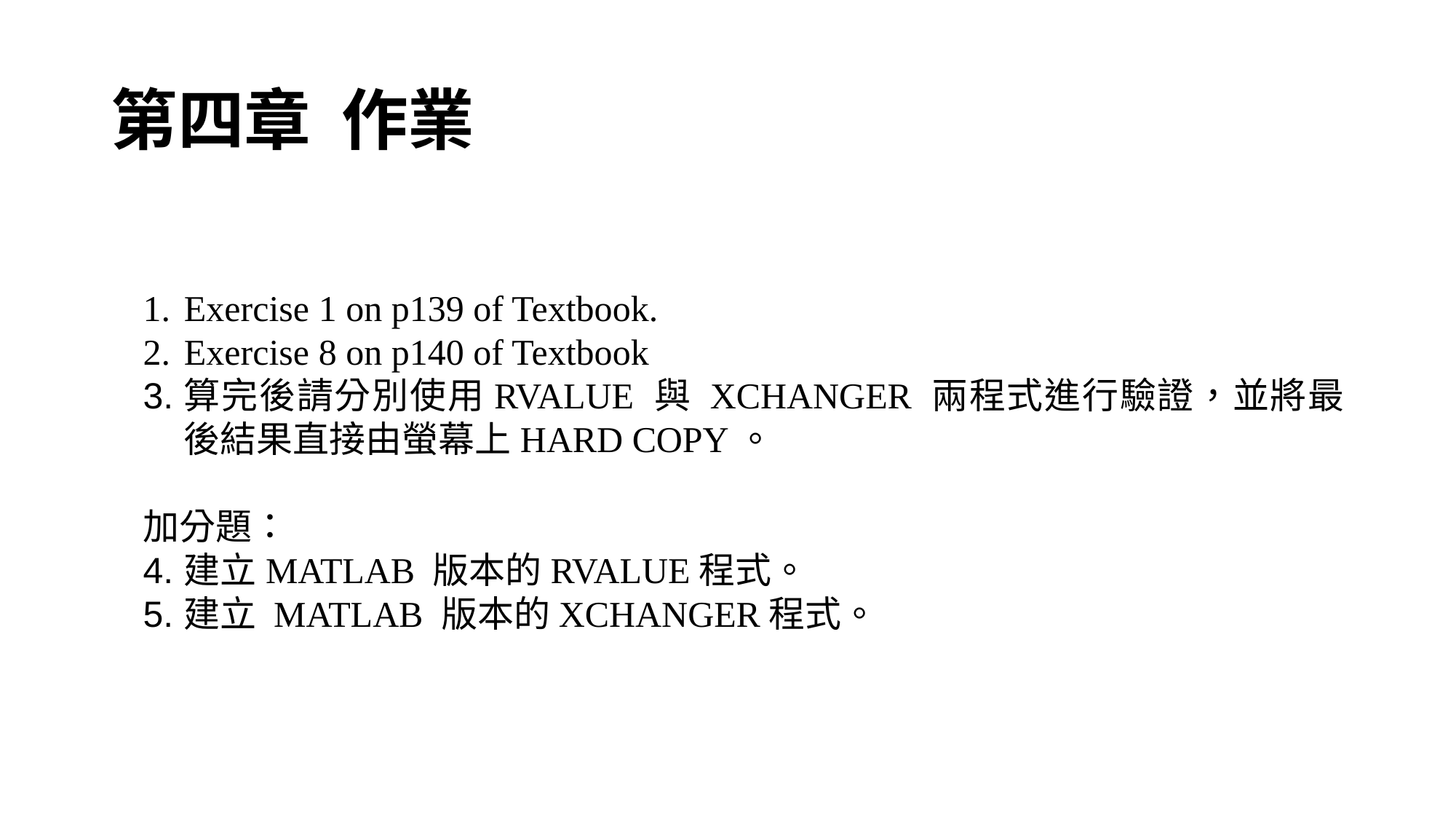

# 第四章  作業

Exercise 1 on p139 of Textbook.
Exercise 8 on p140 of Textbook
算完後請分別使用RVALUE 與 XCHANGER 兩程式進行驗證，並將最後結果直接由螢幕上HARD COPY。

加分題：
建立MATLAB 版本的RVALUE程式。
建立 MATLAB 版本的XCHANGER程式。